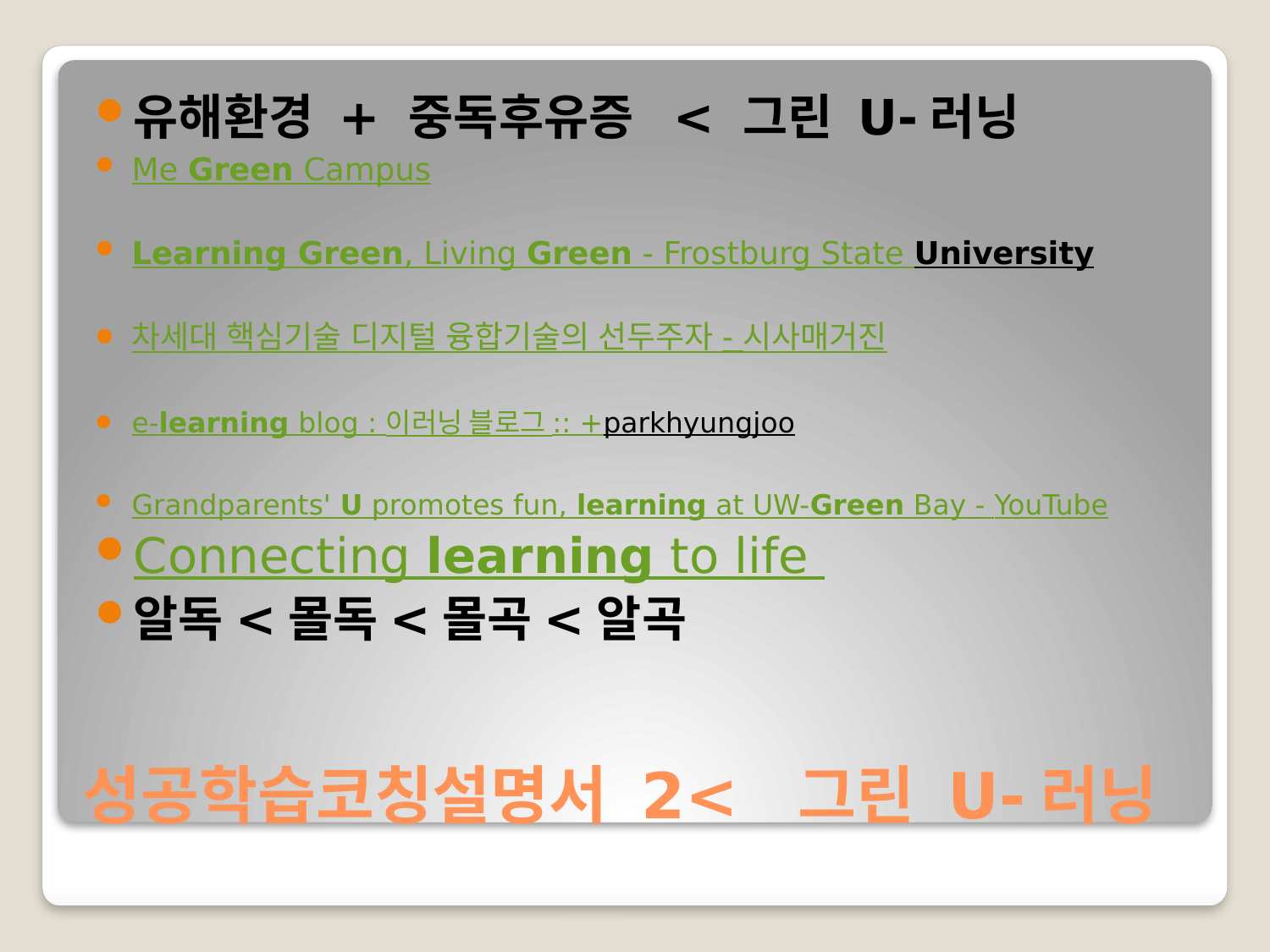

유해환경 + 중독후유증  < 그린 U-러닝
Me Green Campus

Learning Green, Living Green - Frostburg State University

차세대 핵심기술 디지털 융합기술의 선두주자 - 시사매거진

e-learning blog : 이러닝 블로그 :: +parkhyungjoo

Grandparents' U promotes fun, learning at UW-Green Bay - YouTube
Connecting learning to life
알독<몰독<몰곡<알곡

# 성공학습코칭설명서 2<  그린 U-러닝